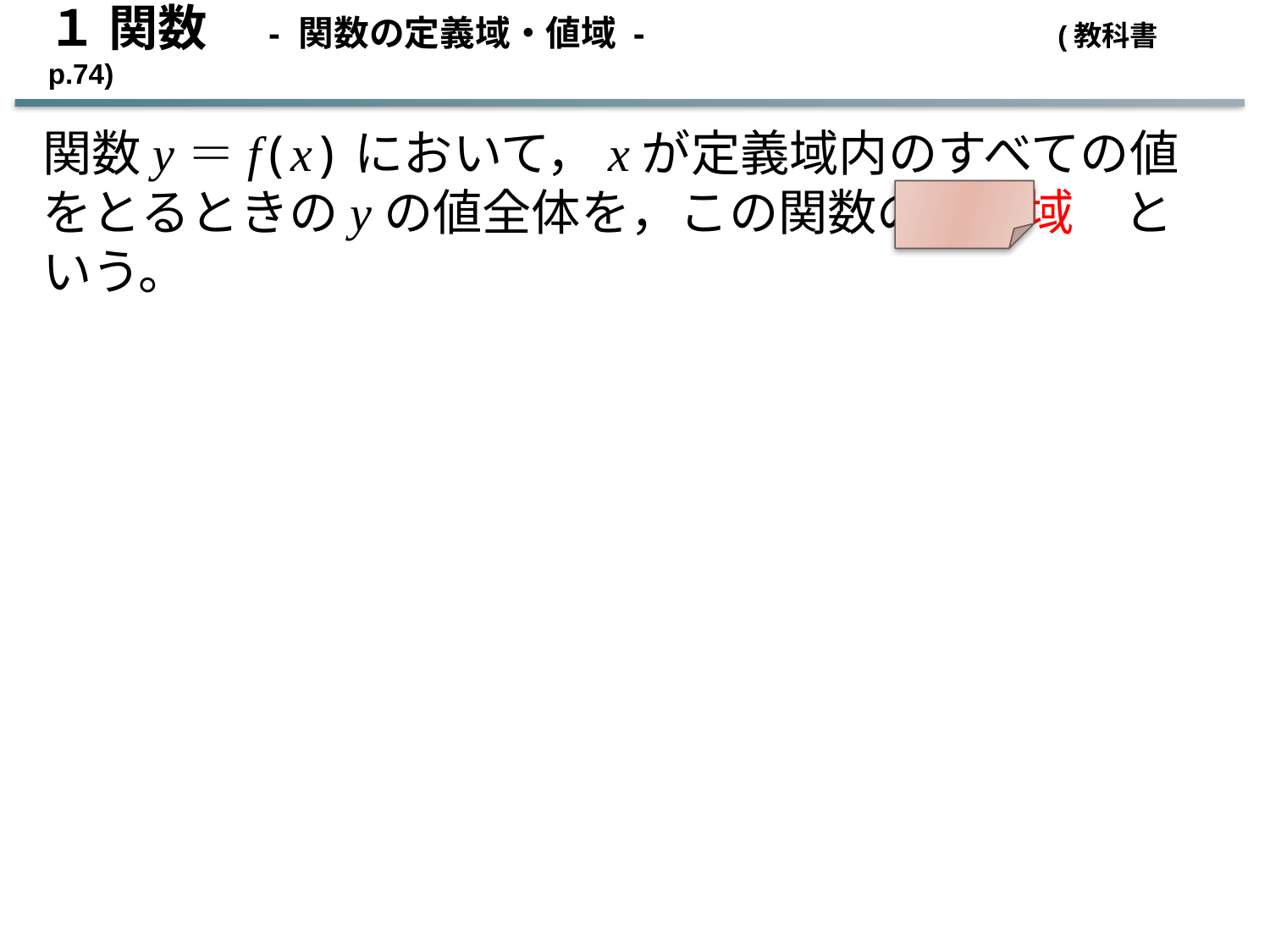

１ 関数　- 関数の定義域・値域 -                              (教科書 p.74)
関数y＝f(x)において，xが定義域内のすべての値をとるときのyの値全体を，この関数の　値域　という。